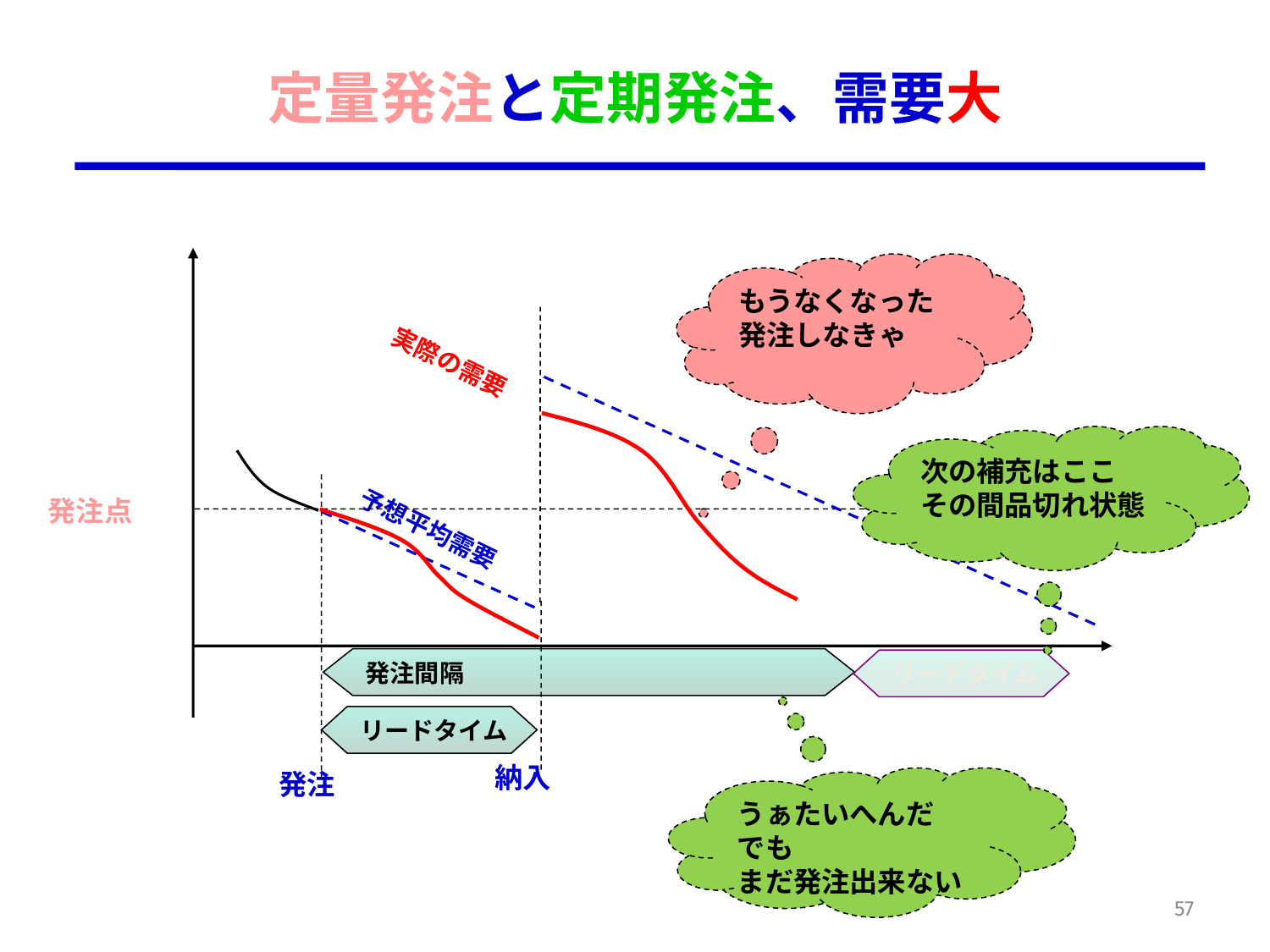

# 定量発注と定期発注、需要大

もうなくなった
発注しなきゃ

実際の需要

次の補充はここ
その間品切れ状態

発注点

予想平均需要

発注間隔
リードタイム
リードタイム
納入
発注
うぁたいへんだ
でも
まだ発注出来ない
57